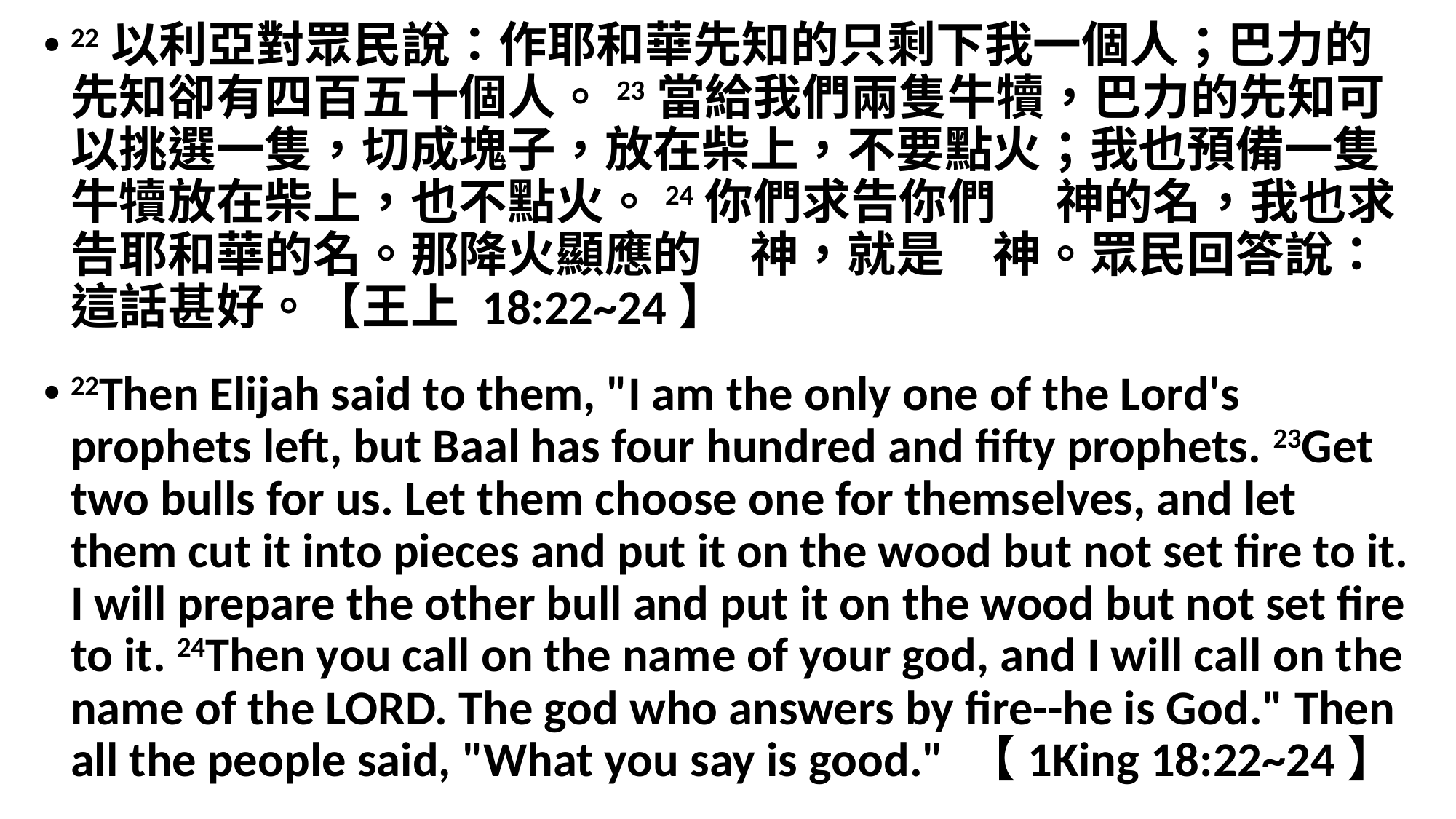

22以利亞對眾民說：作耶和華先知的只剩下我一個人；巴力的先知卻有四百五十個人。23當給我們兩隻牛犢，巴力的先知可以挑選一隻，切成塊子，放在柴上，不要點火；我也預備一隻牛犢放在柴上，也不點火。24你們求告你們　 神的名，我也求告耶和華的名。那降火顯應的　神，就是　神。眾民回答說：這話甚好。【王上 18:22~24】
22Then Elijah said to them, "I am the only one of the Lord's prophets left, but Baal has four hundred and fifty prophets. 23Get two bulls for us. Let them choose one for themselves, and let them cut it into pieces and put it on the wood but not set fire to it. I will prepare the other bull and put it on the wood but not set fire to it. 24Then you call on the name of your god, and I will call on the name of the LORD. The god who answers by fire--he is God." Then all the people said, "What you say is good." 【1King 18:22~24】
#